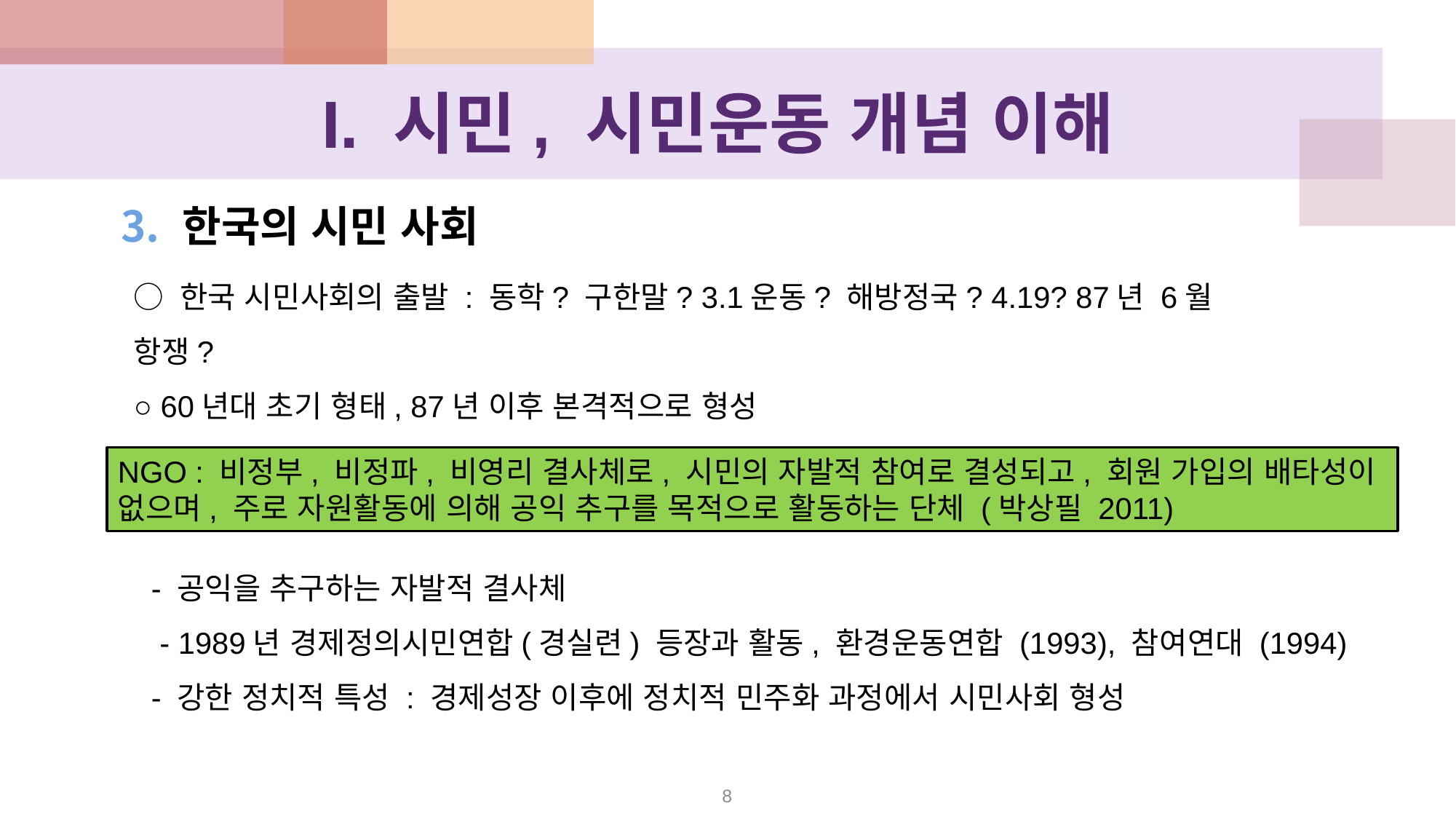

# I. 시민, 시민운동 개념 이해
한국의 시민 사회
○ 한국 시민사회의 출발 : 동학? 구한말? 3.1운동? 해방정국? 4.19? 87년 6월 항쟁?
○ 60년대 초기 형태, 87년 이후 본격적으로 형성
○ NGO : 6월 항쟁 이후, 자율성과 공공성에 기반한 비정부기구 (시민단체)
NGO : 비정부, 비정파, 비영리 결사체로, 시민의 자발적 참여로 결성되고, 회원 가입의 배타성이 없으며, 주로 자원활동에 의해 공익 추구를 목적으로 활동하는 단체 (박상필 2011)
- 공익을 추구하는 자발적 결사체
 - 1989년 경제정의시민연합(경실련) 등장과 활동, 환경운동연합 (1993), 참여연대 (1994)
- 강한 정치적 특성 : 경제성장 이후에 정치적 민주화 과정에서 시민사회 형성
8